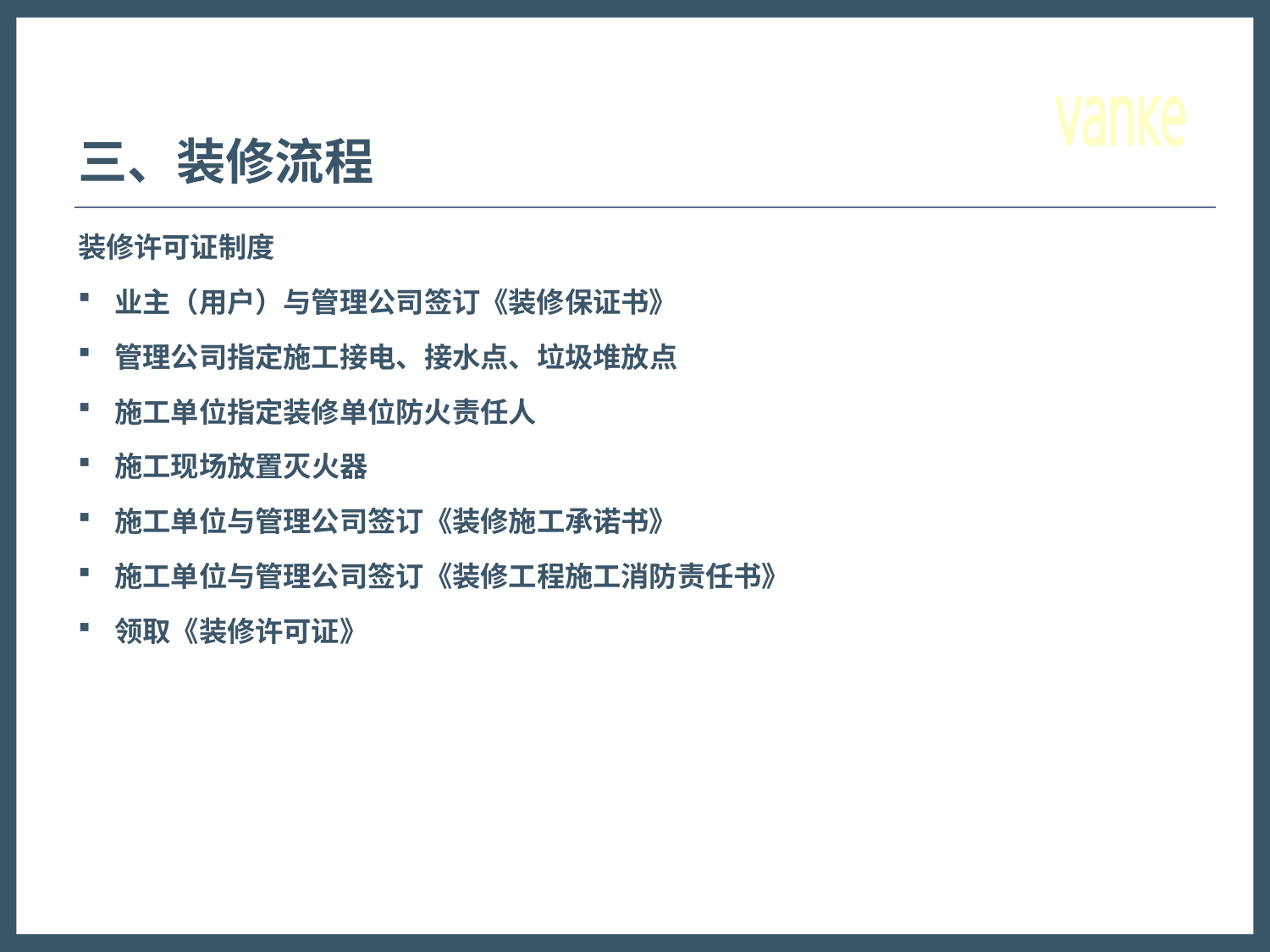

# 三、装修流程
装修许可证制度
业主（用户）与管理公司签订《装修保证书》
管理公司指定施工接电、接水点、垃圾堆放点
施工单位指定装修单位防火责任人
施工现场放置灭火器
施工单位与管理公司签订《装修施工承诺书》
施工单位与管理公司签订《装修工程施工消防责任书》
领取《装修许可证》